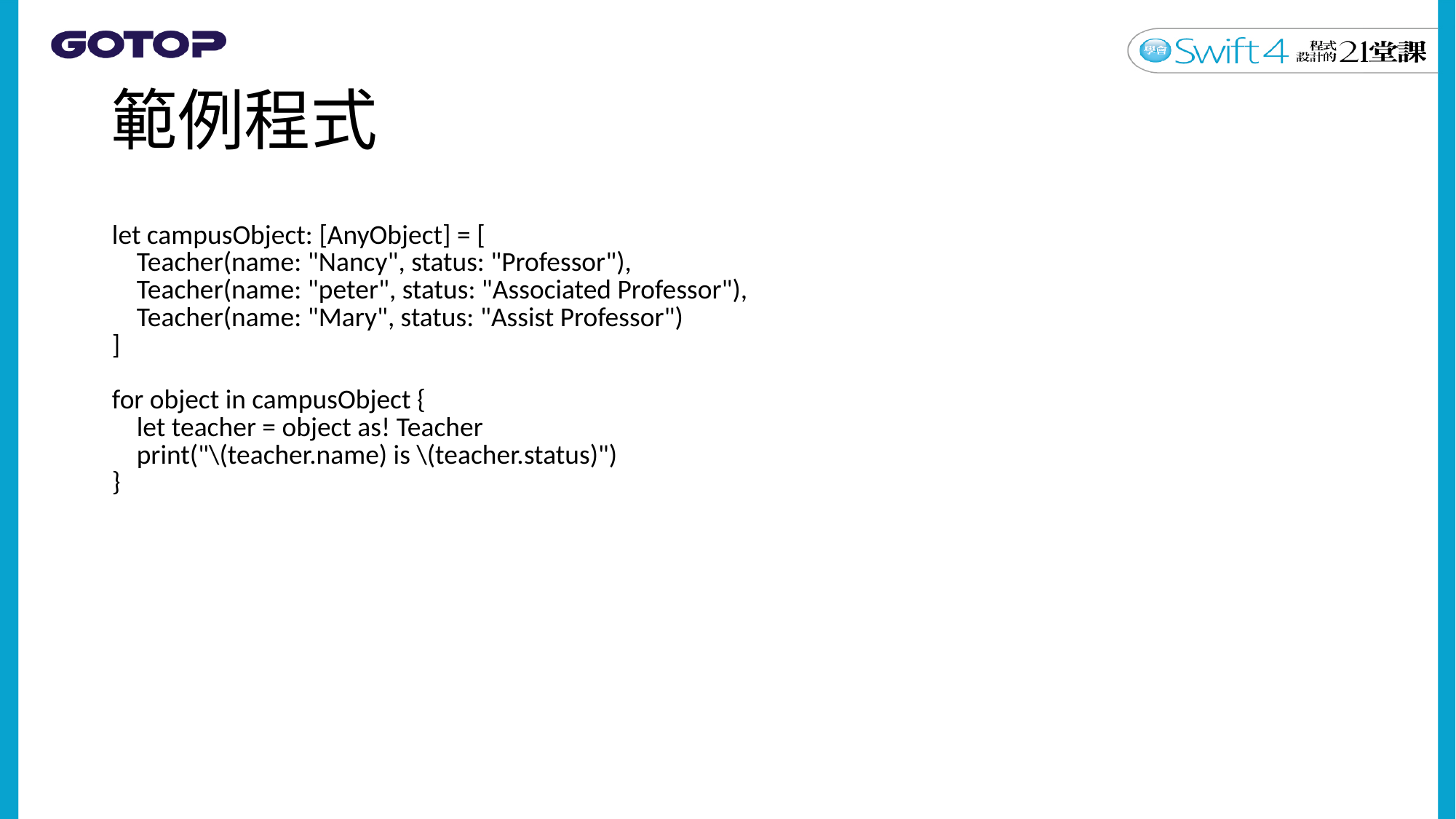

# 範例程式
| let campusObject: [AnyObject] = [ Teacher(name: "Nancy", status: "Professor"), Teacher(name: "peter", status: "Associated Professor"), Teacher(name: "Mary", status: "Assist Professor") ] for object in campusObject { let teacher = object as! Teacher print("\(teacher.name) is \(teacher.status)") } |
| --- |